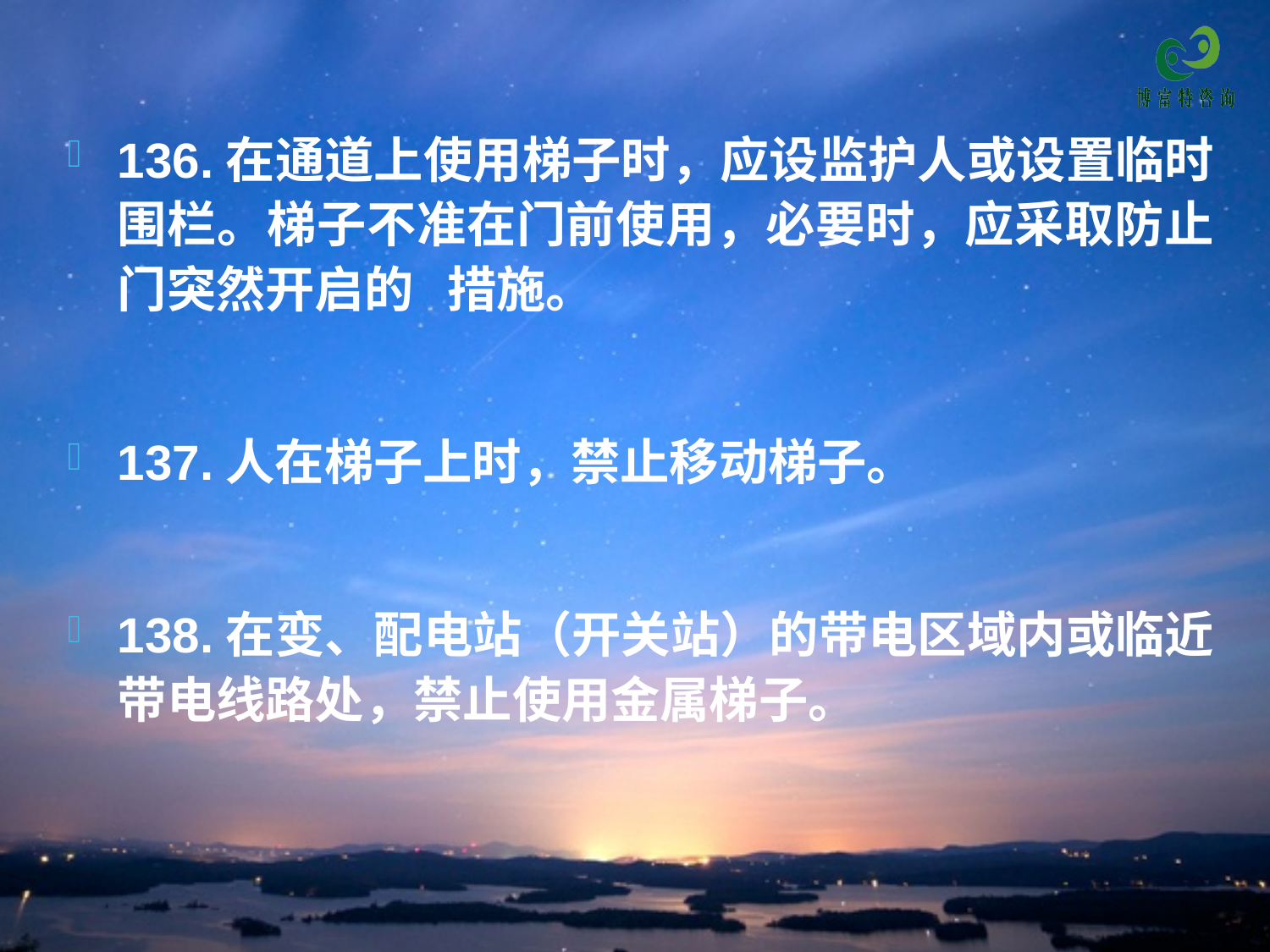

136.在通道上使用梯子时，应设监护人或设置临时围栏。梯子不准在门前使用，必要时，应采取防止门突然开启的   措施。

137.人在梯子上时，禁止移动梯子。

138.在变、配电站（开关站）的带电区域内或临近带电线路处，禁止使用金属梯子。